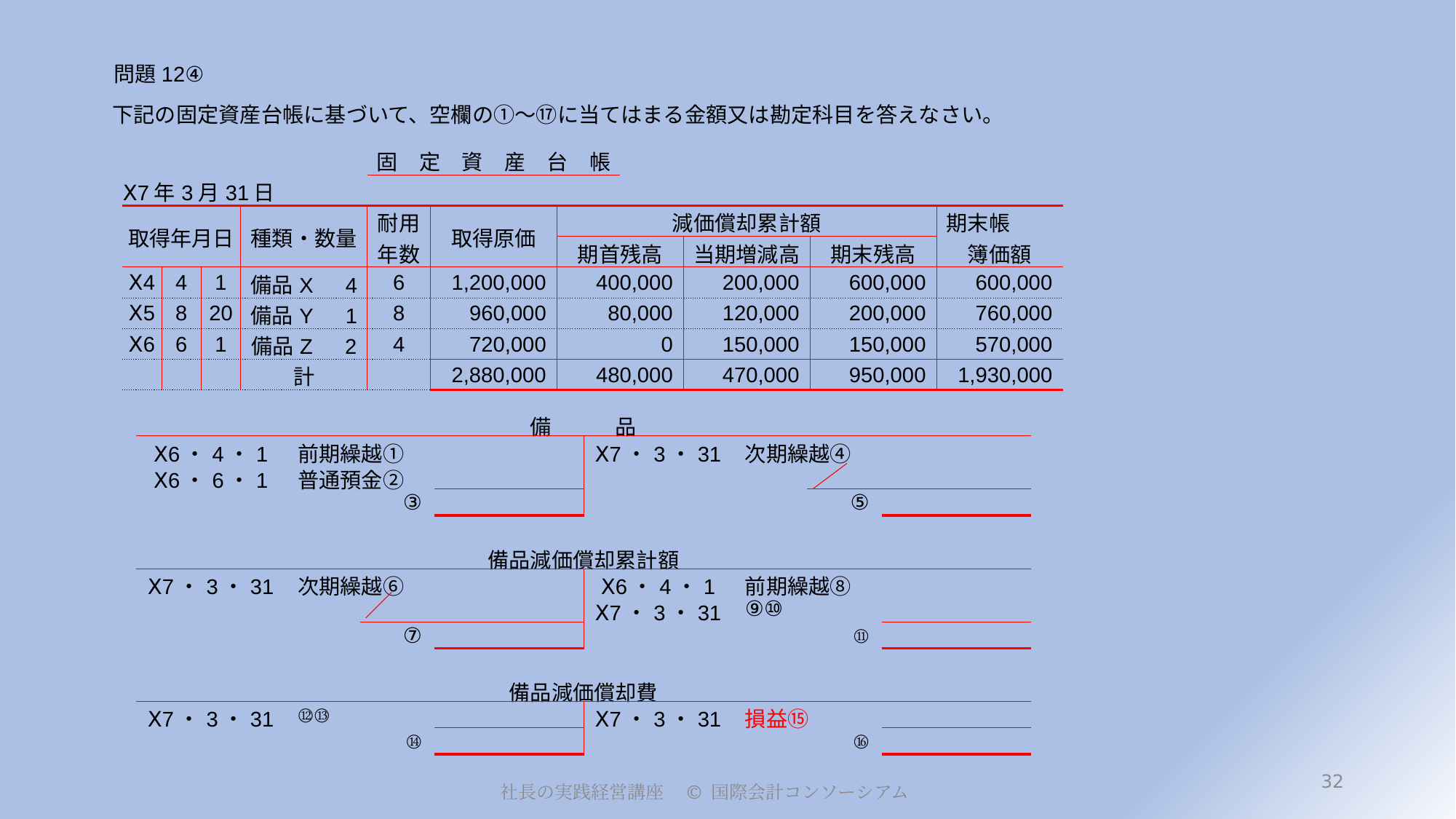

# 問題12④
下記の固定資産台帳に基づいて、空欄の①～⑰に当てはまる金額又は勘定科目を答えなさい。
|  |  |  |  | 固　定　資　産　台　帳 |  |  |  |  |  |  |  |  |  |  |
| --- | --- | --- | --- | --- | --- | --- | --- | --- | --- | --- | --- | --- | --- | --- |
| Ⅹ7年3月31日 |  |  |  |  |  |  |  |  |  |  |  |  |  |  |
| 取得年月日 |  |  | 種類・数量 | 耐用 | 取得原価 |  | 減価償却累計額 |  |  |  |  |  | 期末帳　　簿価額 |  |
|  |  |  |  | 年数 |  |  | 期首残高 |  | 当期増減高 |  | 期末残高 |  |  |  |
| Ⅹ4 | 4 | 1 | 備品X　4 | 6 | 1,200,000 |  | 400,000 |  | 200,000 |  | 600,000 |  | 600,000 |  |
| Ⅹ5 | 8 | 20 | 備品Y　1 | 8 | 960,000 |  | 80,000 |  | 120,000 |  | 200,000 |  | 760,000 |  |
| Ⅹ6 | 6 | 1 | 備品Z　2 | 4 | 720,000 |  | 0 |  | 150,000 |  | 150,000 |  | 570,000 |  |
|  |  |  | 計 |  | 2,880,000 |  | 480,000 |  | 470,000 |  | 950,000 |  | 1,930,000 |  |
|  |  |  |  | 備　　　品 |  |  |  |  |  |  |  |
| --- | --- | --- | --- | --- | --- | --- | --- | --- | --- | --- | --- |
| Ⅹ6・4・1 |  | 前期繰越① |  |  |  | Ⅹ7・3・31 |  | 次期繰越④ |  |  |  |
| Ⅹ6・6・1 |  | 普通預金② |  |  |  |  |  |  |  |  |  |
|  |  | ③ |  |  |  |  |  | ⑤ |  |  |  |
|  |  |  |  |  |  |  |  |  |  |  |  |
|  |  |  |  | 備品減価償却累計額 |  |  |  |  |  |  |  |
| Ⅹ7・3・31 |  | 次期繰越⑥ |  |  |  | Ⅹ6・4・1 |  | 前期繰越⑧ |  |  |  |
|  |  |  |  |  |  | Ⅹ7・3・31 |  | ⑨⑩ |  |  |  |
|  |  | ⑦ |  |  |  |  |  | ⑪ |  |  |  |
|  |  |  |  |  |  |  |  |  |  |  |  |
|  |  |  |  | 備品減価償却費 |  |  |  |  |  |  |  |
| Ⅹ7・3・31 |  | ⑫⑬ |  |  |  | Ⅹ7・3・31 |  | 損益⑮ |  |  |  |
|  |  | ⑭ |  |  |  |  |  | ⑯ |  |  |  |
|  |  |  |  |  |  |  |  |  |  |  |  |
32
社長の実践経営講座　© 国際会計コンソーシアム